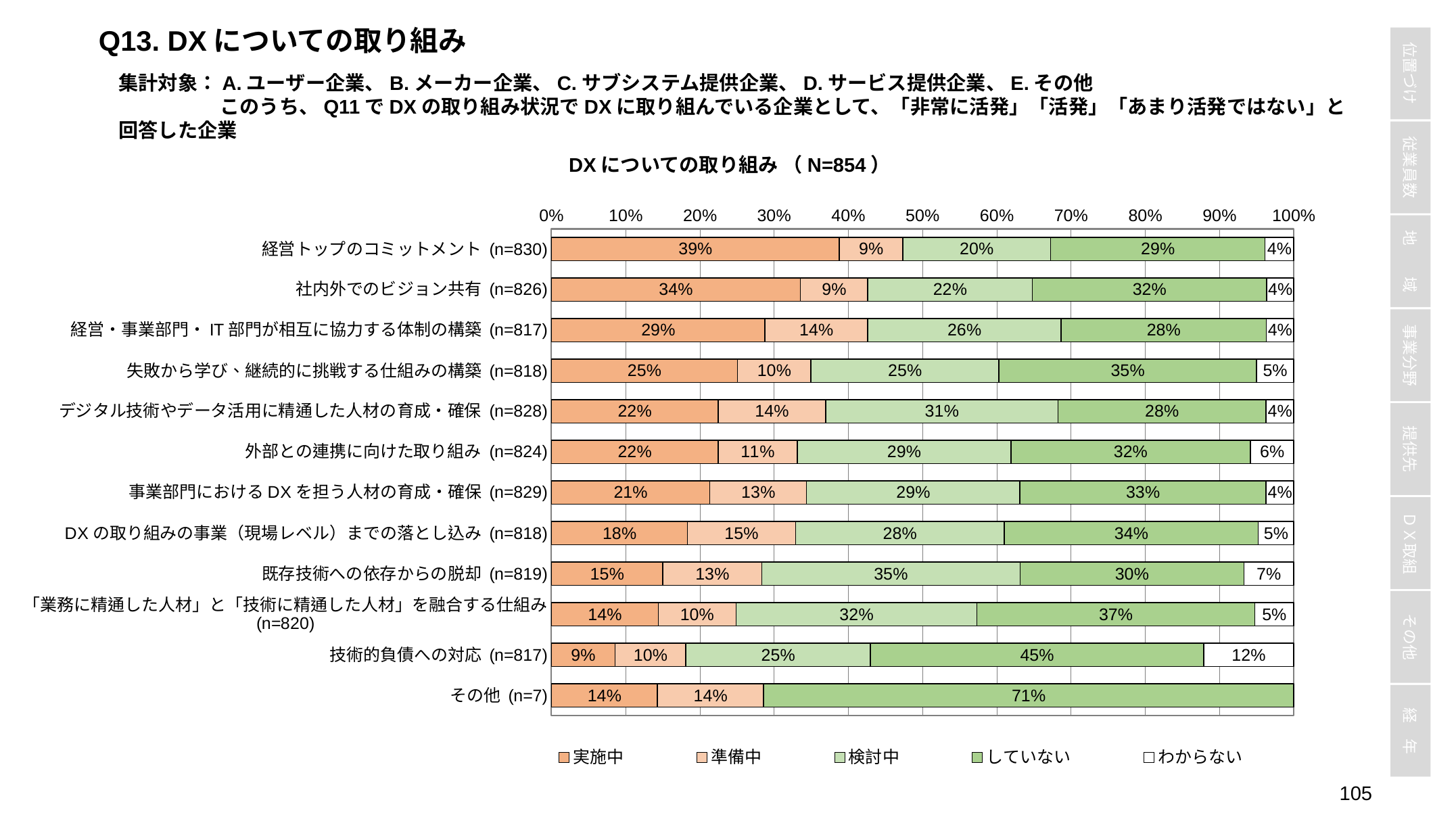

Q13. DXについての取り組み
集計対象：A.ユーザー企業、B.メーカー企業、C.サブシステム提供企業、D.サービス提供企業、E.その他
	このうち、Q11でDXの取り組み状況でDXに取り組んでいる企業として、「非常に活発」「活発」「あまり活発ではない」と回答した企業
DXについての取り組み （N=854）

### Chart

| Category | 実施中 | 準備中 | 検討中 | していない | わからない |
|---|---|---|---|---|---|
| 経営トップのコミットメント (n=830) | 0.38795180722891565 | 0.0855421686746988 | 0.19879518072289157 | 0.2891566265060241 | 0.03855421686746988 |
| 社内外でのビジョン共有 (n=826) | 0.3353510895883777 | 0.09079903147699758 | 0.2215496368038741 | 0.3159806295399516 | 0.03631961259079903 |
| 経営・事業部門・IT部門が相互に協力する体制の構築 (n=817) | 0.2876376988984088 | 0.1383108935128519 | 0.2607099143206854 | 0.2766217870257038 | 0.03671970624235006 |
| 失敗から学び、継続的に挑戦する仕組みの構築 (n=818) | 0.2506112469437653 | 0.09902200488997555 | 0.2530562347188264 | 0.3471882640586797 | 0.05012224938875306 |
| デジタル技術やデータ活用に精通した人材の育成・確保 (n=828) | 0.2246376811594203 | 0.14492753623188406 | 0.31280193236714976 | 0.28019323671497587 | 0.03743961352657005 |
| 外部との連携に向けた取り組み (n=824) | 0.22451456310679613 | 0.10679611650485436 | 0.28762135922330095 | 0.32281553398058255 | 0.05825242718446602 |
| 事業部門におけるDXを担う人材の育成・確保 (n=829) | 0.2135102533172497 | 0.13027744270205066 | 0.2870928829915561 | 0.33172496984318456 | 0.03739445114595899 |
| DXの取り組みの事業（現場レベル）までの落とし込み (n=818) | 0.18337408312958436 | 0.14547677261613692 | 0.28117359413202936 | 0.3422982885085575 | 0.04767726161369193 |
| 既存技術への依存からの脱却 (n=819) | 0.15018315018315018 | 0.1330891330891331 | 0.34798534798534797 | 0.30158730158730157 | 0.06715506715506715 |
| 「業務に精通した人材」と「技術に精通した人材」を融合する仕組み (n=820) | 0.14390243902439023 | 0.1048780487804878 | 0.32439024390243903 | 0.374390243902439 | 0.0524390243902439 |
| 技術的負債への対応 (n=817) | 0.08567931456548347 | 0.09547123623011015 | 0.2484700122399021 | 0.44920440636474906 | 0.1211750305997552 |
| その他 (n=7) | 0.14285714285714285 | 0.14285714285714285 | 0.0 | 0.7142857142857143 | 0.0 |
105